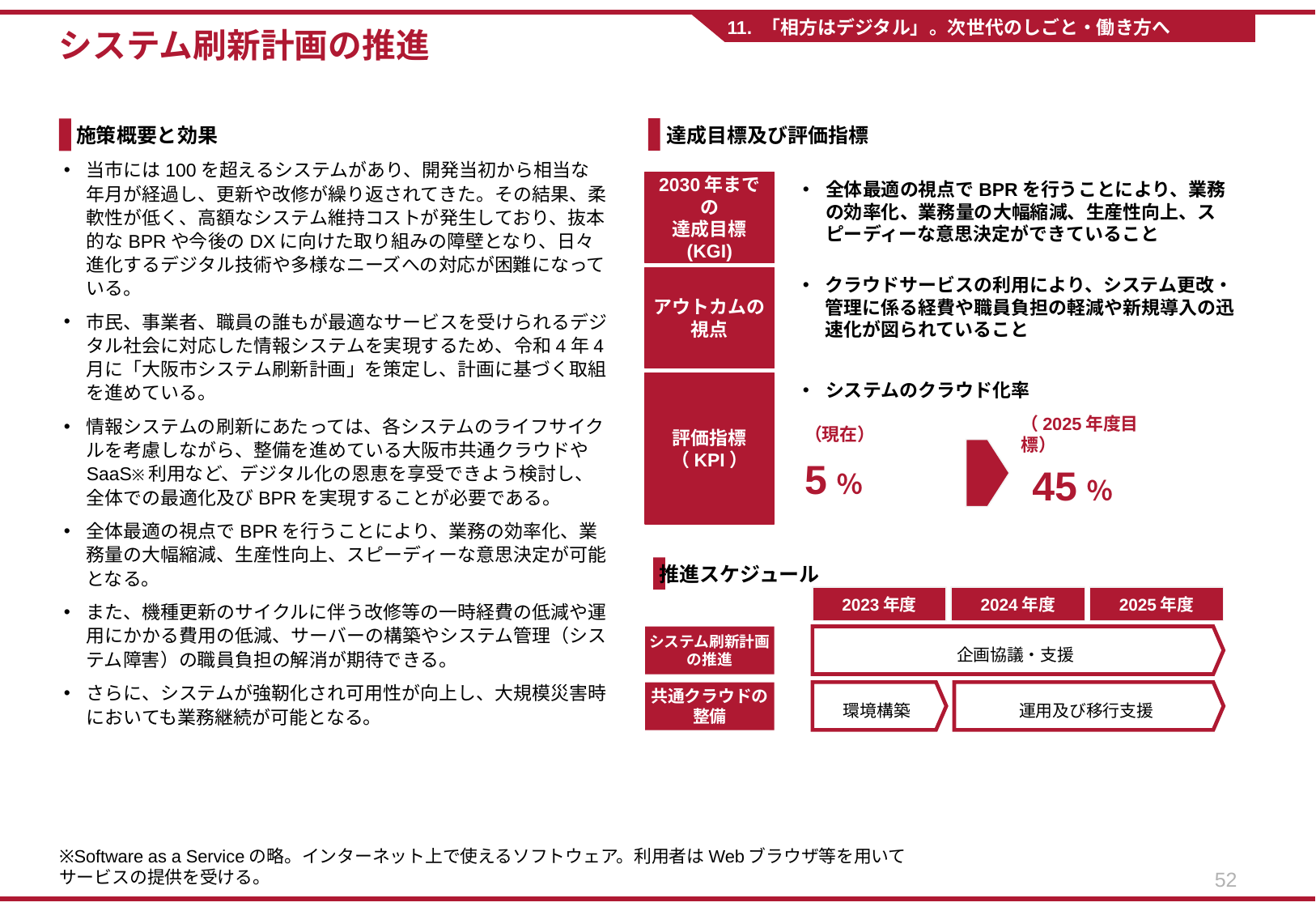

11. 「相方はデジタル」。次世代のしごと・働き方へ
システム刷新計画の推進​

達成目標及び評価指標

施策概要と効果
当市には100を超えるシステムがあり、開発当初から相当な年月が経過し、更新や改修が繰り返されてきた。その結果、柔軟性が低く、高額なシステム維持コストが発生しており、抜本的なBPRや今後のDXに向けた取り組みの障壁となり、日々進化するデジタル技術や多様なニーズへの対応が困難になっている。​
市民、事業者、職員の誰もが最適なサービスを受けられるデジタル社会に対応した情報システムを実現するため、令和4年4月に「大阪市システム刷新計画」を策定し、計画に基づく取組を進めている。​
情報システムの刷新にあたっては、各システムのライフサイクルを考慮しながら、整備を進めている大阪市共通クラウドやSaaS※利用など、デジタル化の恩恵を享受できよう検討し、全体での最適化及びBPRを実現することが必要である。​
全体最適の視点でBPRを行うことにより、業務の効率化、業務量の大幅縮減、生産性向上、スピーディーな意思決定が可能となる。
また、機種更新のサイクルに伴う改修等の一時経費の低減や運用にかかる費用の低減、サーバーの構築やシステム管理（システム障害）の職員負担の解消が期待できる。
さらに、システムが強靭化され可用性が向上し、大規模災害時においても業務継続が可能となる。​
2030年までの
達成目標
(KGI)
全体最適の視点でBPRを行うことにより、業務の効率化、業務量の大幅縮減、生産性向上、スピーディーな意思決定ができていること
アウトカムの
視点
クラウドサービスの利用により、システム更改・管理に係る経費や職員負担の軽減や新規導入の迅速化が図られていること​
評価指標
（KPI）
システムのクラウド化率
（現在）
（2025年度目標）

45％
5％

推進スケジュール
2023年度
2024年度
2025年度
システム刷新計画の推進​
企画協議・支援
環境構築
運用及び移行支援
共通クラウドの
整備
※Software as a Serviceの略。インターネット上で使えるソフトウェア。利用者はWebブラウザ等を用いてサービスの提供を受ける。
52